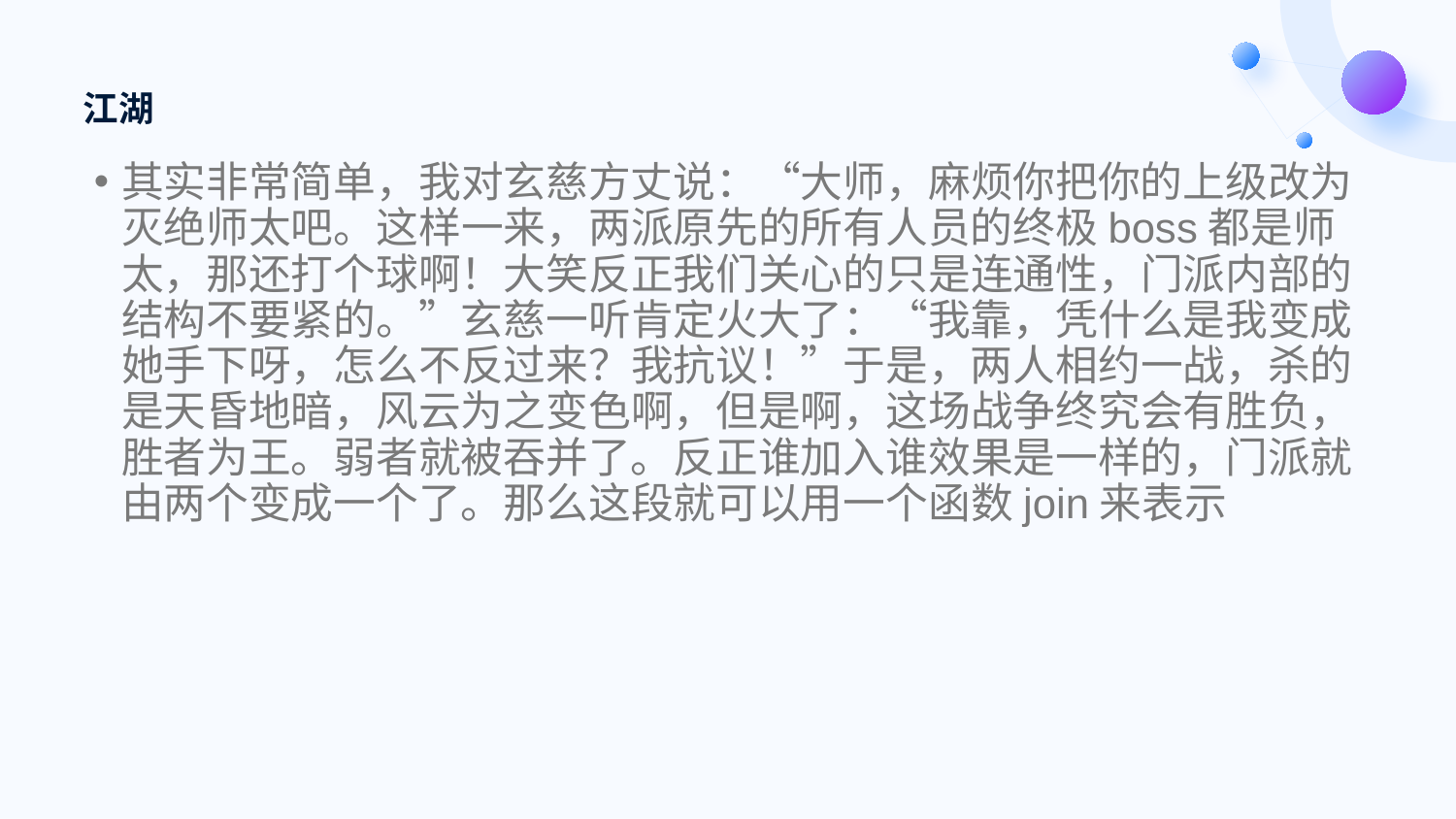

# 江湖
其实非常简单，我对玄慈方丈说：“大师，麻烦你把你的上级改为灭绝师太吧。这样一来，两派原先的所有人员的终极boss都是师太，那还打个球啊！大笑反正我们关心的只是连通性，门派内部的结构不要紧的。”玄慈一听肯定火大了：“我靠，凭什么是我变成她手下呀，怎么不反过来？我抗议！”于是，两人相约一战，杀的是天昏地暗，风云为之变色啊，但是啊，这场战争终究会有胜负，胜者为王。弱者就被吞并了。反正谁加入谁效果是一样的，门派就由两个变成一个了。那么这段就可以用一个函数join来表示